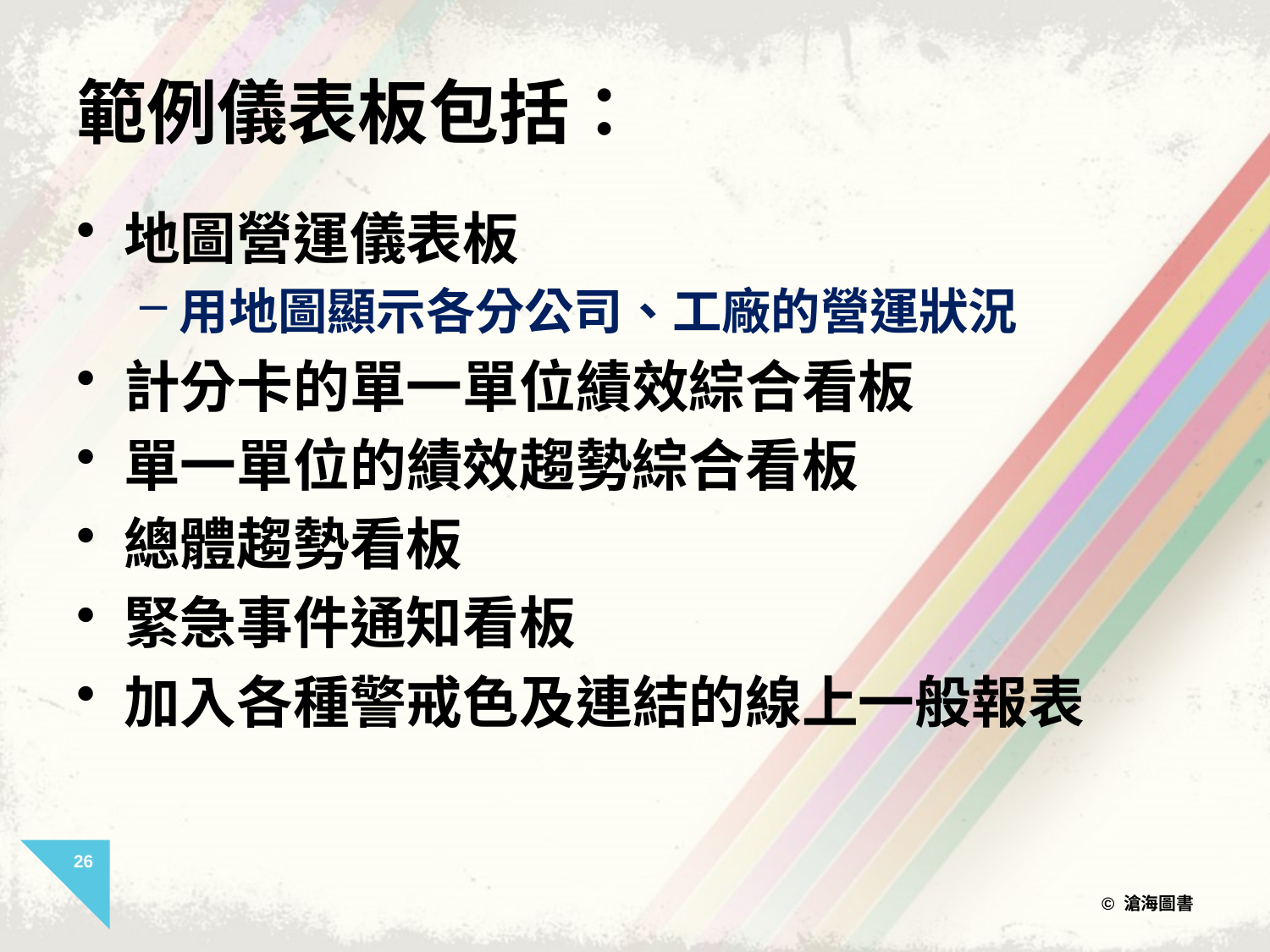

# 範例儀表板包括：
地圖營運儀表板
用地圖顯示各分公司、工廠的營運狀況
計分卡的單一單位績效綜合看板
單一單位的績效趨勢綜合看板
總體趨勢看板
緊急事件通知看板
加入各種警戒色及連結的線上一般報表
26
© 滄海圖書